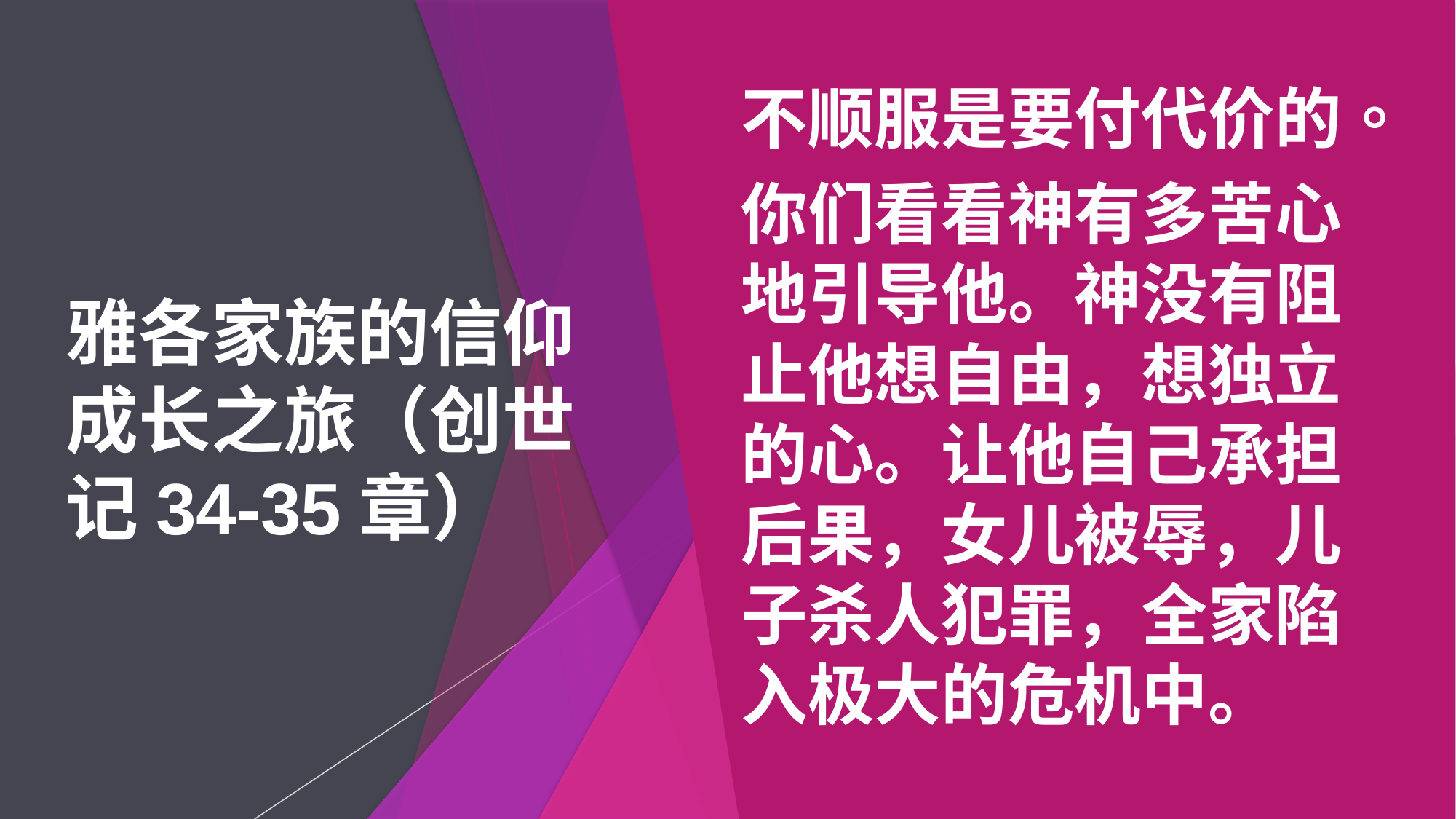

不顺服是要付代价的。
你们看看神有多苦心地引导他。神没有阻止他想自由，想独立的心。让他自己承担后果，女儿被辱，儿子杀人犯罪，全家陷入极大的危机中。
# 雅各家族的信仰成长之旅（创世记34-35章）